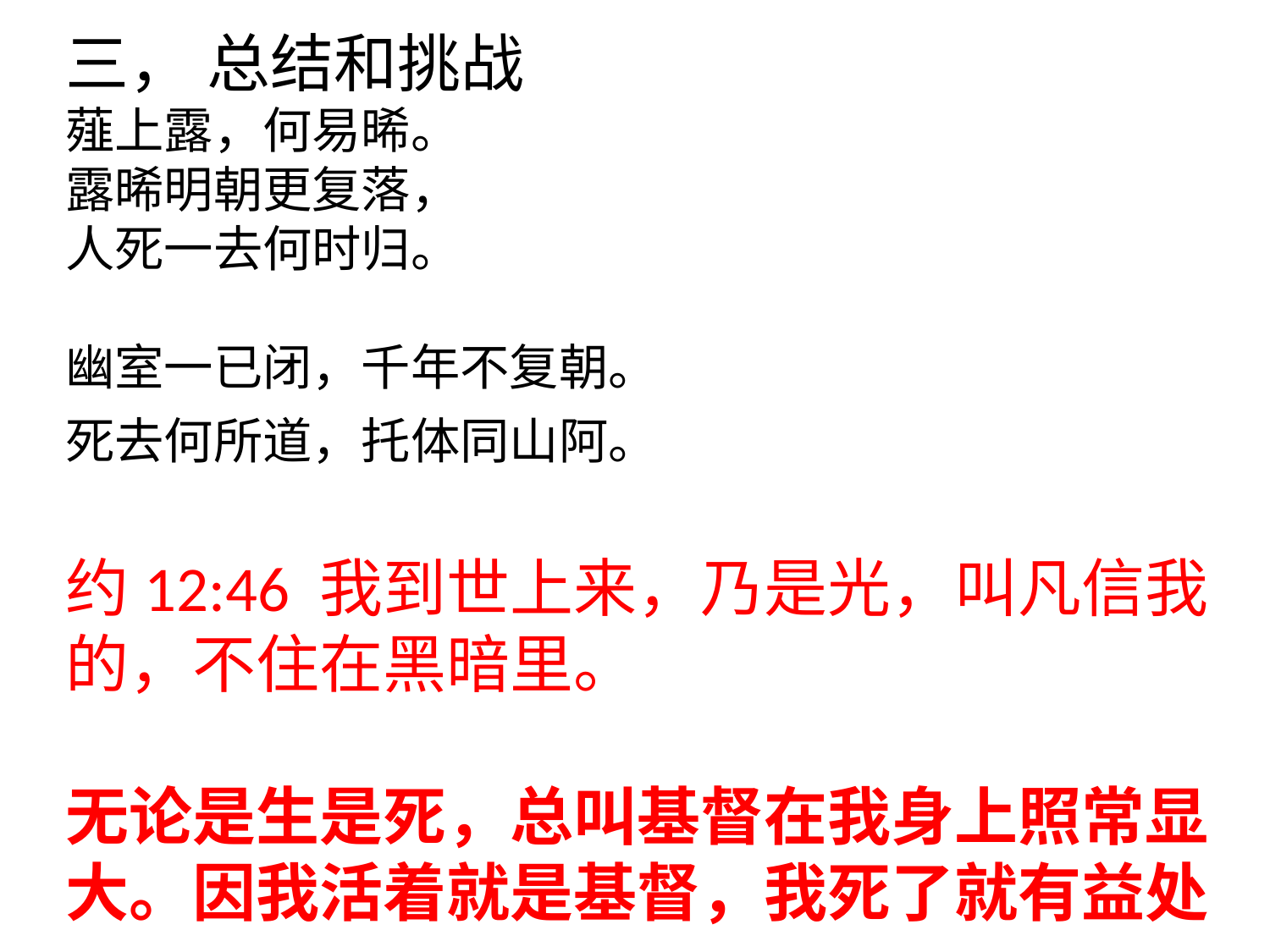

# 三， 总结和挑战 薤上露，何易晞。 露晞明朝更复落， 人死一去何时归。 幽室一已闭，千年不复朝。 死去何所道，托体同山阿。 约12:46 我到世上来，乃是光，叫凡信我的，不住在黑暗里。 无论是生是死，总叫基督在我身上照常显大。因我活着就是基督，我死了就有益处